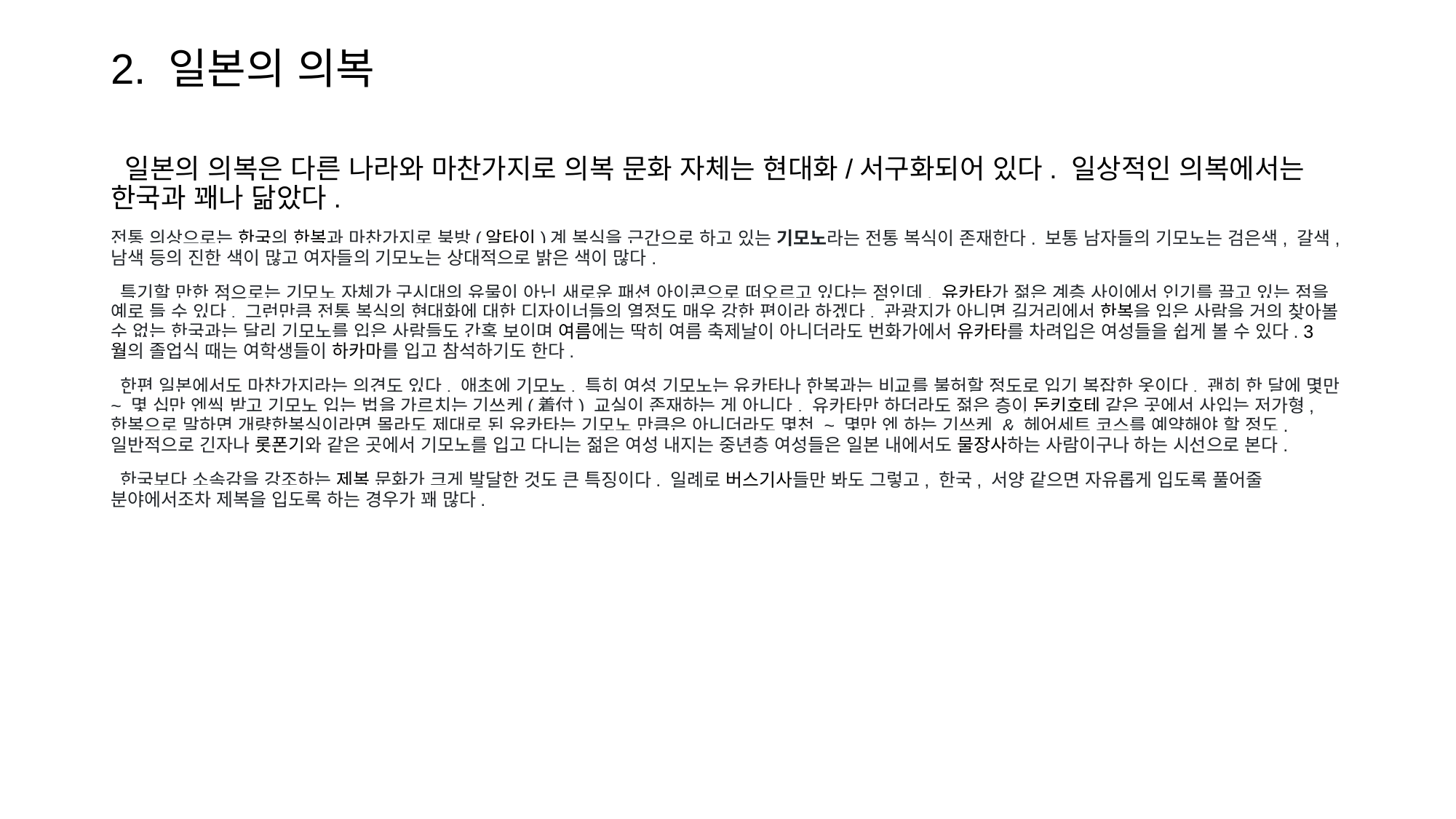

# 2. 일본의 의복
 일본의 의복은 다른 나라와 마찬가지로 의복 문화 자체는 현대화/서구화되어 있다. 일상적인 의복에서는 한국과 꽤나 닮았다.
전통 의상으로는 한국의 한복과 마찬가지로 북방(알타이)계 복식을 근간으로 하고 있는 기모노라는 전통 복식이 존재한다. 보통 남자들의 기모노는 검은색, 갈색, 남색 등의 진한 색이 많고 여자들의 기모노는 상대적으로 밝은 색이 많다.
 특기할 만한 점으로는 기모노 자체가 구시대의 유물이 아닌 새로운 패션 아이콘으로 떠오르고 있다는 점인데, 유카타가 젊은 계층 사이에서 인기를 끌고 있는 점을 예로 들 수 있다. 그런만큼 전통 복식의 현대화에 대한 디자이너들의 열정도 매우 강한 편이라 하겠다. 관광지가 아니면 길거리에서 한복을 입은 사람을 거의 찾아볼 수 없는 한국과는 달리 기모노를 입은 사람들도 간혹 보이며 여름에는 딱히 여름 축제날이 아니더라도 번화가에서 유카타를 차려입은 여성들을 쉽게 볼 수 있다. 3월의 졸업식 때는 여학생들이 하카마를 입고 참석하기도 한다.
 한편 일본에서도 마찬가지라는 의견도 있다. 애초에 기모노, 특히 여성 기모노는 유카타나 한복과는 비교를 불허할 정도로 입기 복잡한 옷이다. 괜히 한 달에 몇만 ~ 몇 십만 엔씩 받고 기모노 입는 법을 가르치는 기쓰케(着付) 교실이 존재하는 게 아니다. 유카타만 하더라도 젊은 층이 돈키호테 같은 곳에서 사입는 저가형, 한복으로 말하면 개량한복식이라면 몰라도 제대로 된 유카타는 기모노 만큼은 아니더라도 몇천 ~ 몇만 엔 하는 기쓰케 & 헤어세트 코스를 예약해야 할 정도. 일반적으로 긴자나 롯폰기와 같은 곳에서 기모노를 입고 다니는 젊은 여성 내지는 중년층 여성들은 일본 내에서도 물장사하는 사람이구나 하는 시선으로 본다.
 한국보다 소속감을 강조하는 제복 문화가 크게 발달한 것도 큰 특징이다. 일례로 버스기사들만 봐도 그렇고, 한국, 서양 같으면 자유롭게 입도록 풀어줄 분야에서조차 제복을 입도록 하는 경우가 꽤 많다.